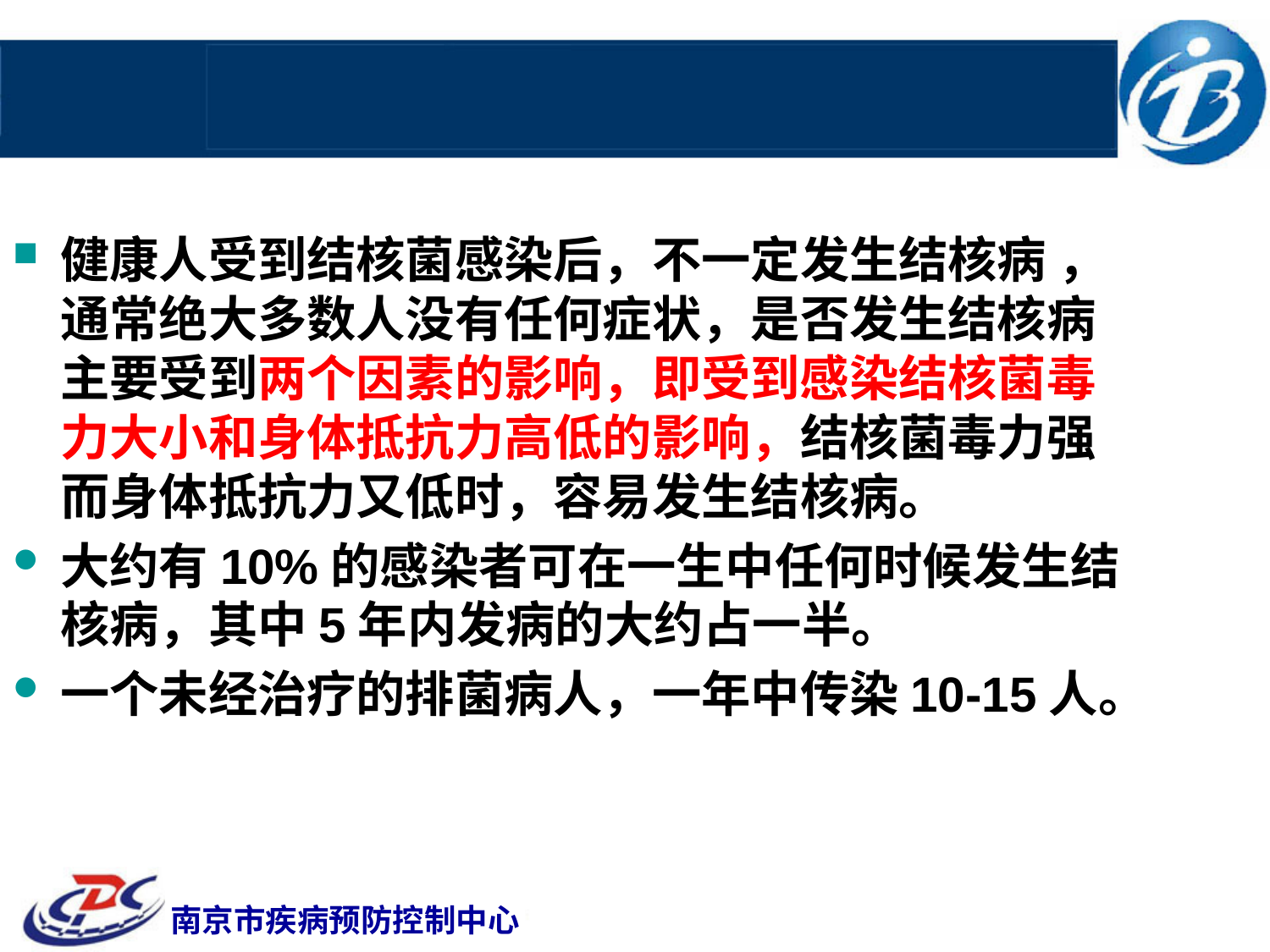

健康人受到结核菌感染后，不一定发生结核病 ，通常绝大多数人没有任何症状，是否发生结核病主要受到两个因素的影响，即受到感染结核菌毒力大小和身体抵抗力高低的影响，结核菌毒力强而身体抵抗力又低时，容易发生结核病。
大约有10%的感染者可在一生中任何时候发生结核病，其中5年内发病的大约占一半。
一个未经治疗的排菌病人，一年中传染10-15人。